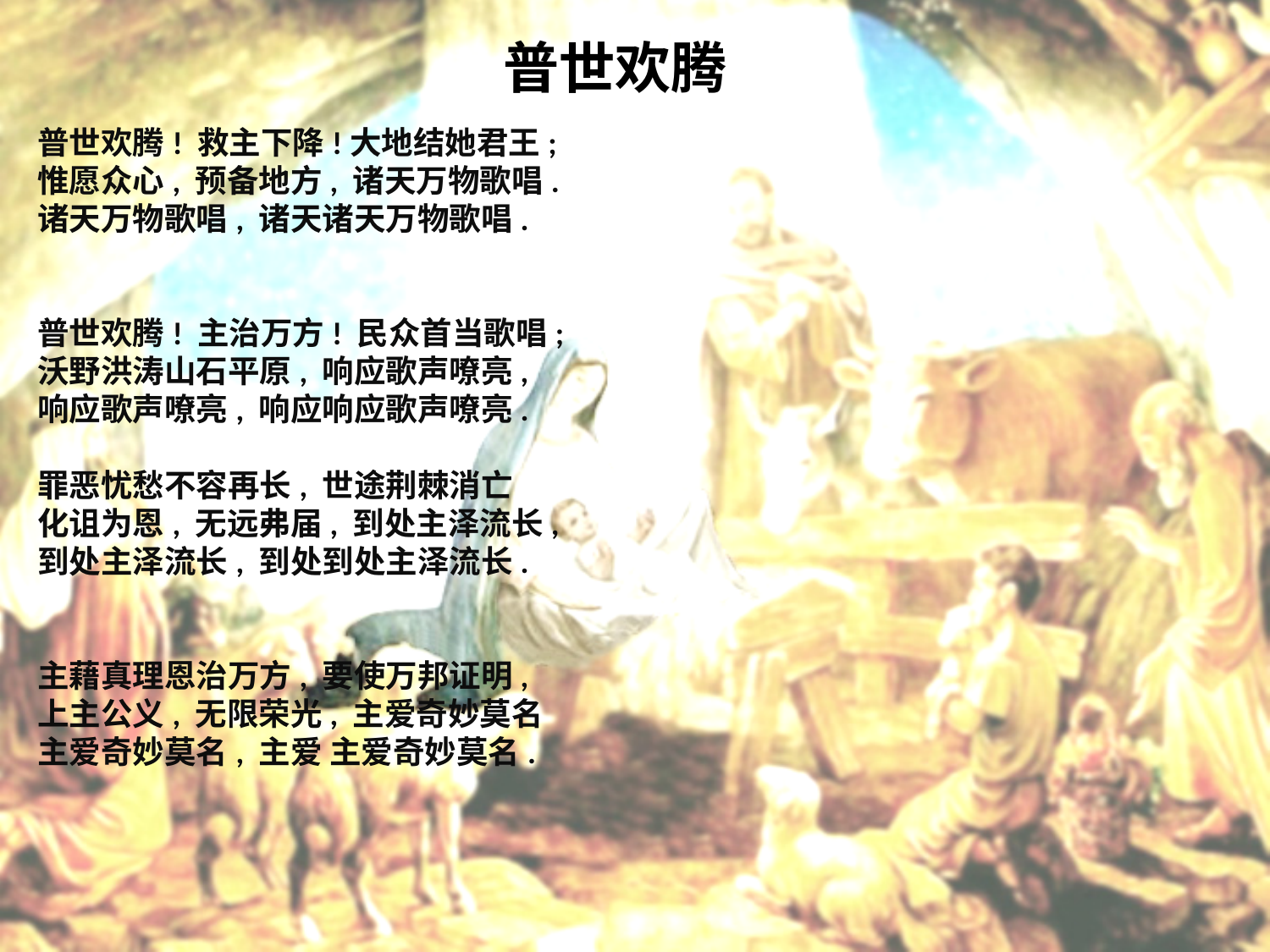

# 普世欢腾
普世欢腾! 救主下降!大地结她君王;
惟愿众心, 预备地方, 诸天万物歌唱.
诸天万物歌唱, 诸天诸天万物歌唱.
普世欢腾! 主治万方! 民众首当歌唱;
沃野洪涛山石平原, 响应歌声嘹亮,
响应歌声嘹亮, 响应响应歌声嘹亮.
罪恶忧愁不容再长, 世途荆棘消亡
化诅为恩, 无远弗届, 到处主泽流长,
到处主泽流长, 到处到处主泽流长.
主藉真理恩治万方, 要使万邦证明,
上主公义, 无限荣光, 主爱奇妙莫名
主爱奇妙莫名, 主爱 主爱奇妙莫名.